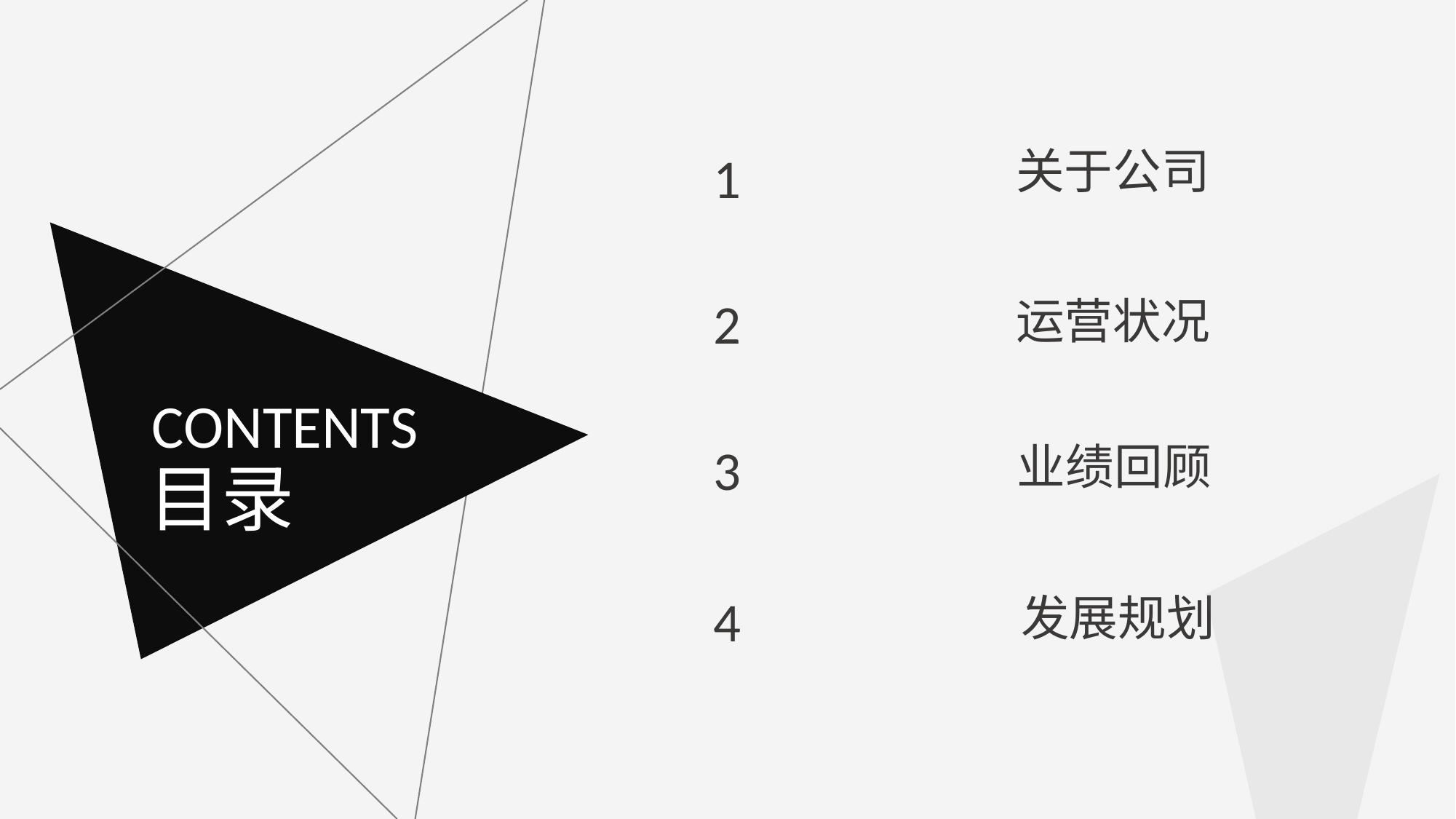

关于公司
1

2
运营状况
CONTENTS
3
业绩回顾
目录

4
发展规划